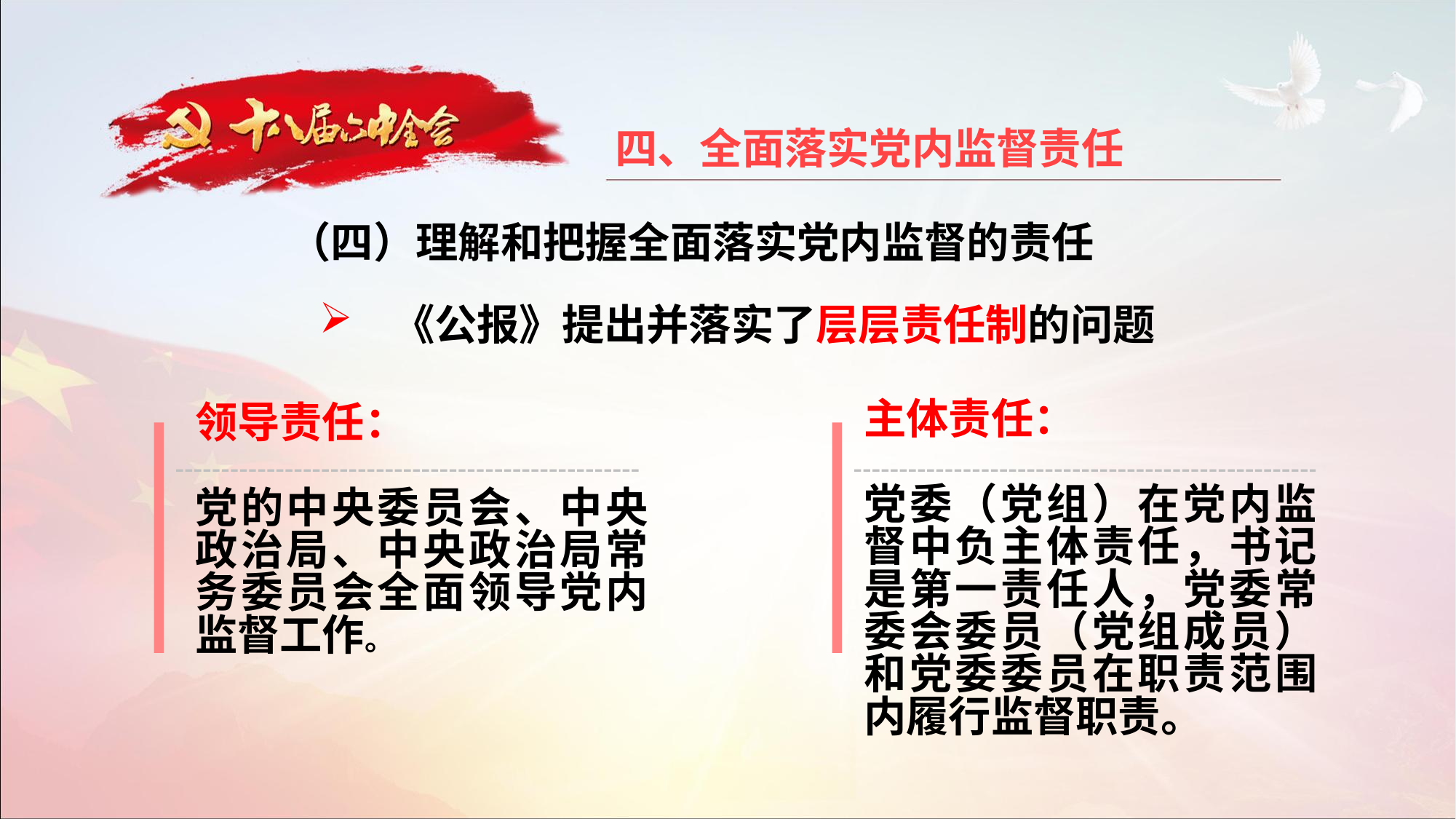

四、全面落实党内监督责任
（四）理解和把握全面落实党内监督的责任

   《公报》提出并落实了层层责任制的问题
主体责任：

党委（党组）在党内监督中负主体责任，书记是第一责任人，党委常委会委员（党组成员）和党委委员在职责范围内履行监督职责。
领导责任：

党的中央委员会、中央政治局、中央政治局常务委员会全面领导党内监督工作。